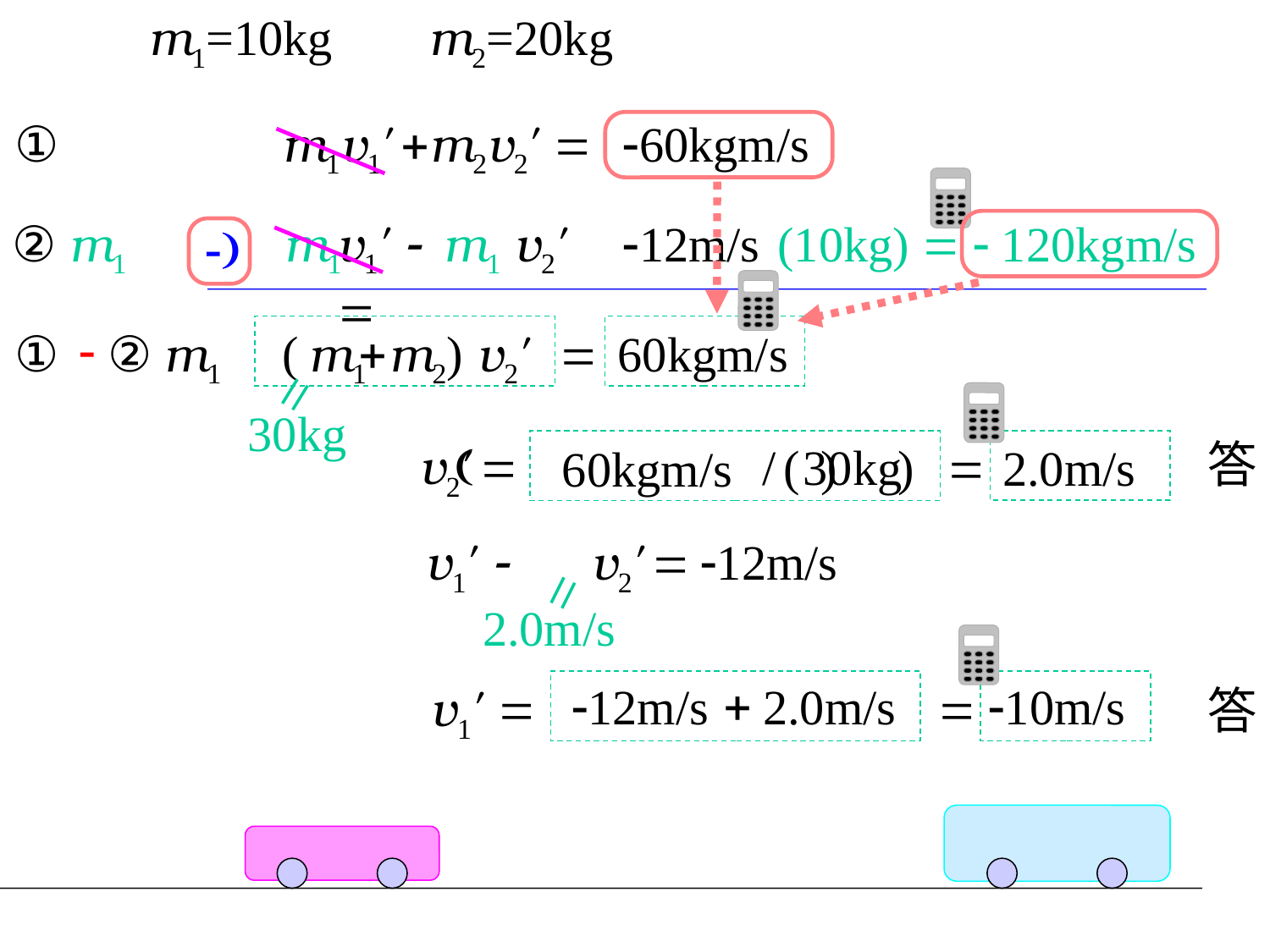

m1=10kg
m2=20kg
①
m1v1' +m2v2' =
−60kgm/s

②
m1
m1
v1' −　  v2' =
m1
−12m/s
(10kg)
=
− 120kgm/s

−)

−
(    +    )
①
②
m1

m1
m2
v2'
=

60kgm/s
=

30kg
答
v2' =
(              )
30kg
=
/
(        )

2.0m/s

60kgm/s
v1' −　 v2' =
−12m/s
=
2.0m/s

+
−12m/s
2.0m/s
−10m/s
v1'
=

=

答